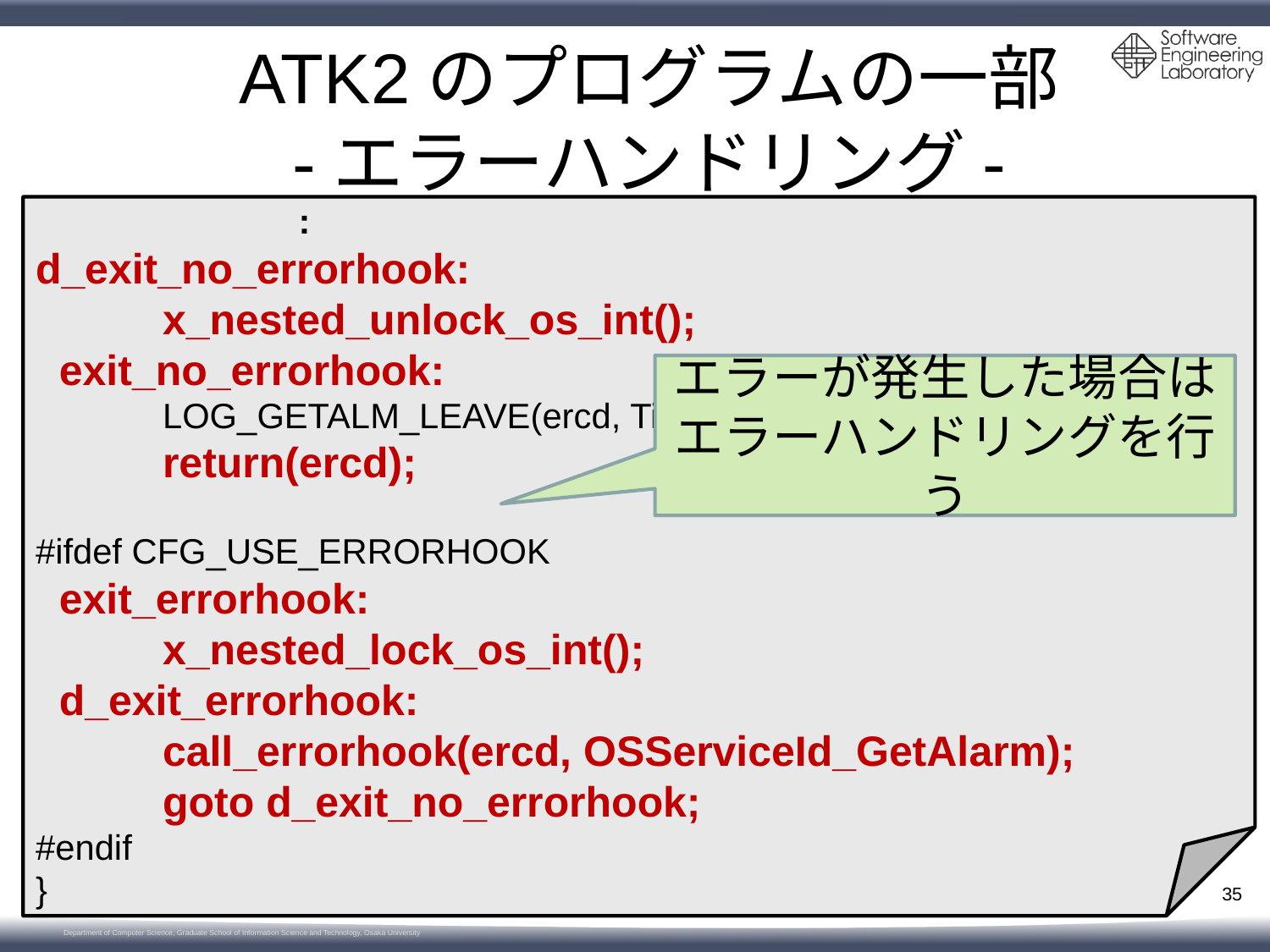

# ATK2のプログラムの一部 -エラーハンドリング-

                           :
d_exit_no_errorhook:
	x_nested_unlock_os_int();
  exit_no_errorhook:
	LOG_GETALM_LEAVE(ercd, Tick);
	return(ercd);

#ifdef CFG_USE_ERRORHOOK
  exit_errorhook:
	x_nested_lock_os_int();
  d_exit_errorhook:
	call_errorhook(ercd, OSServiceId_GetAlarm);
	goto d_exit_no_errorhook;
#endif
}
エラーが発生した場合は
エラーハンドリングを行う
35